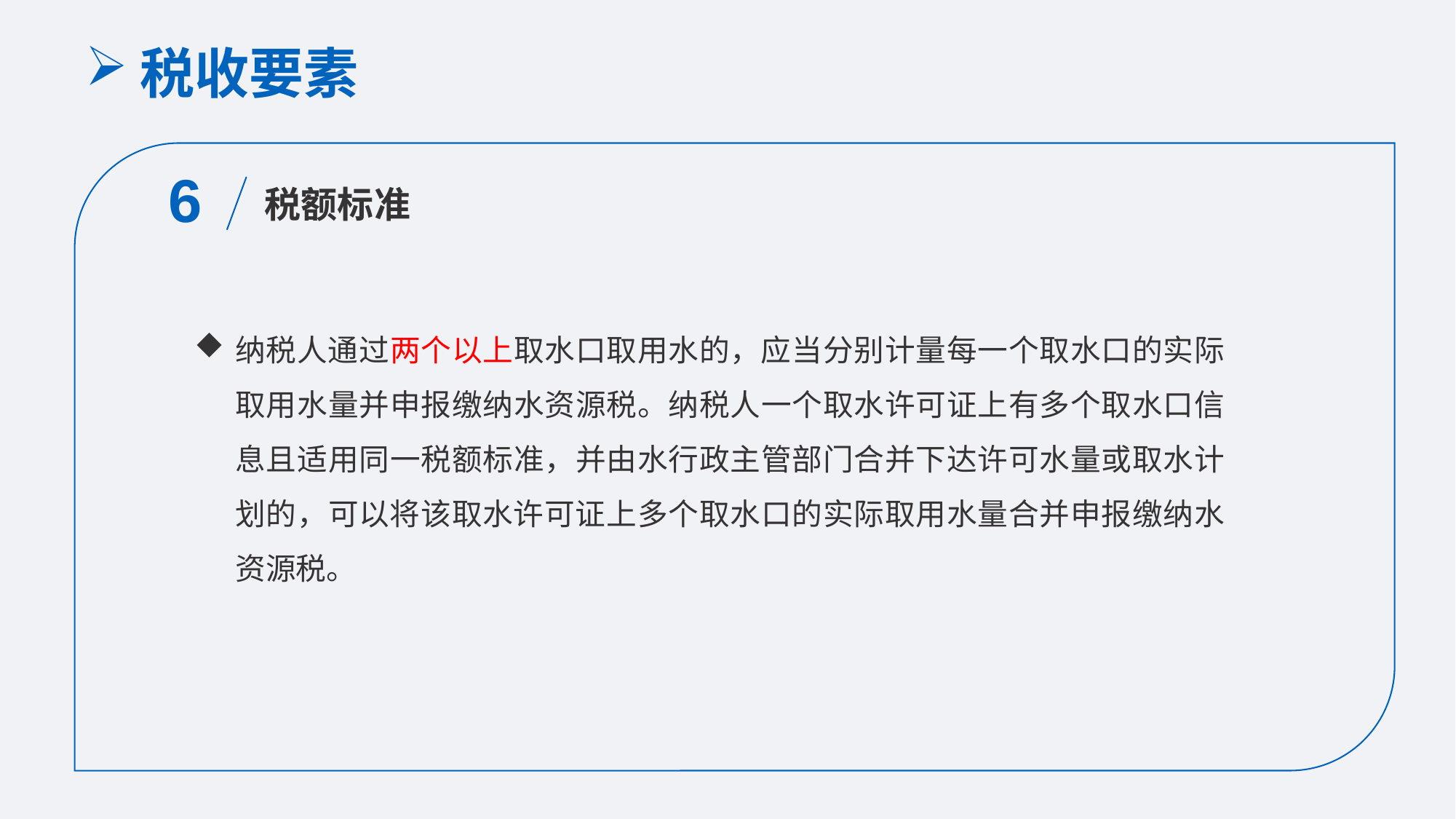

税收要素

6
税额标准
纳税人通过两个以上取水口取用水的，应当分别计量每一个取水口的实际取用水量并申报缴纳水资源税。纳税人一个取水许可证上有多个取水口信息且适用同一税额标准，并由水行政主管部门合并下达许可水量或取水计划的，可以将该取水许可证上多个取水口的实际取用水量合并申报缴纳水资源税。